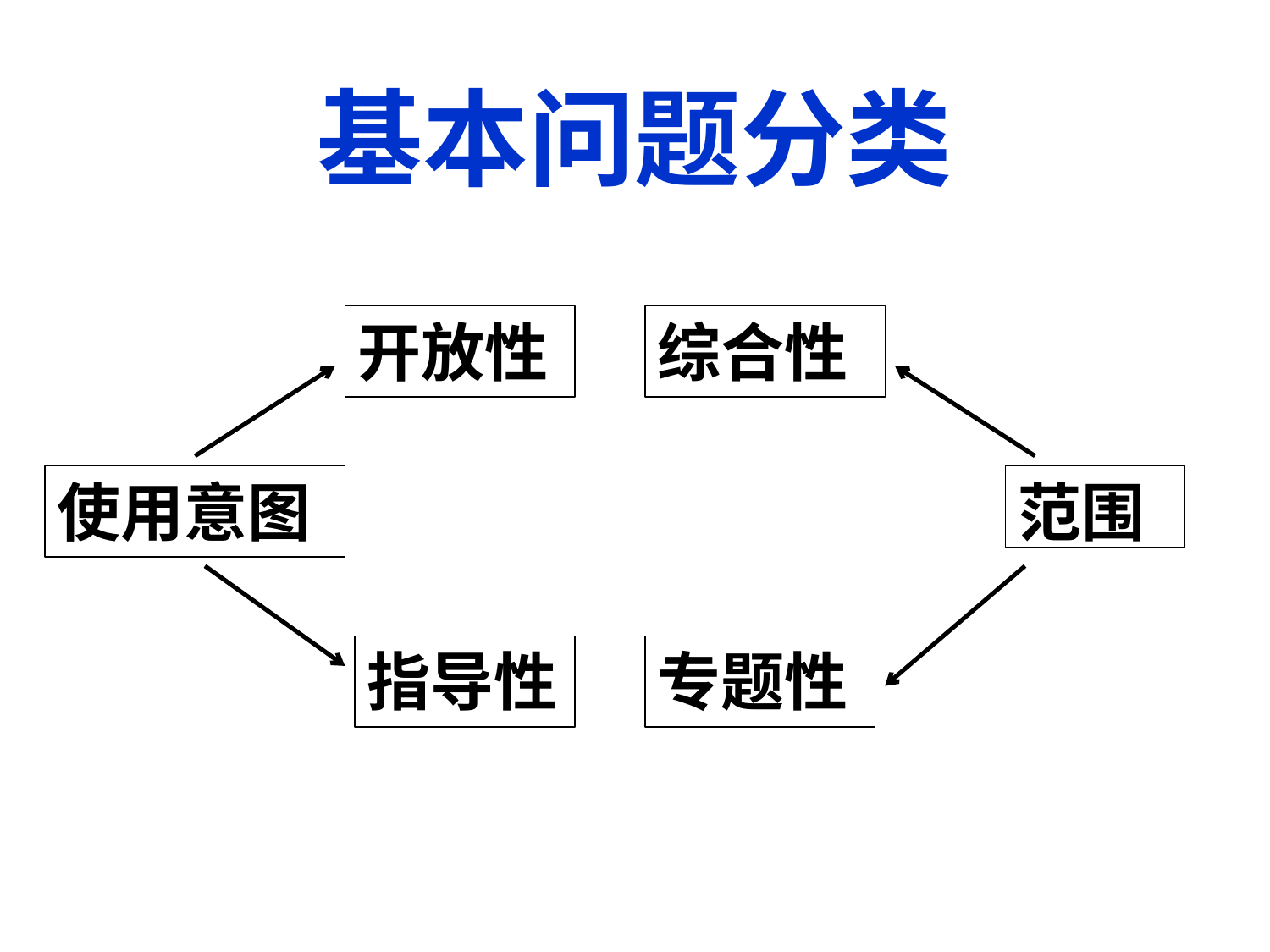

# 基本问题分类
开放性
综合性
使用意图
范围
指导性
专题性